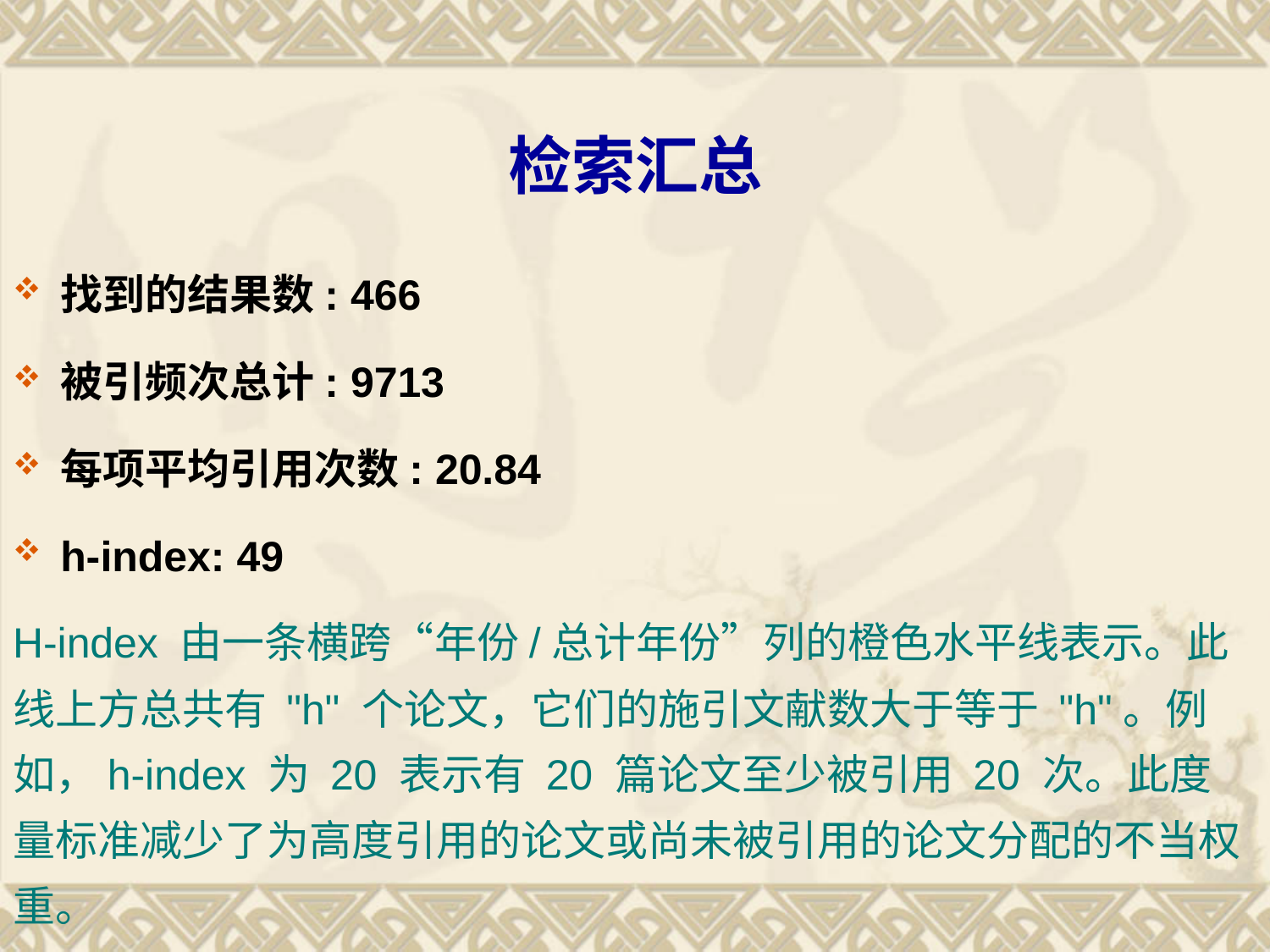

# 检索汇总
找到的结果数: 466
被引频次总计: 9713
每项平均引用次数: 20.84
h-index: 49
H-index 由一条横跨“年份/总计年份”列的橙色水平线表示。此线上方总共有 "h" 个论文，它们的施引文献数大于等于 "h"。例如，h-index 为 20 表示有 20 篇论文至少被引用 20 次。此度量标准减少了为高度引用的论文或尚未被引用的论文分配的不当权重。